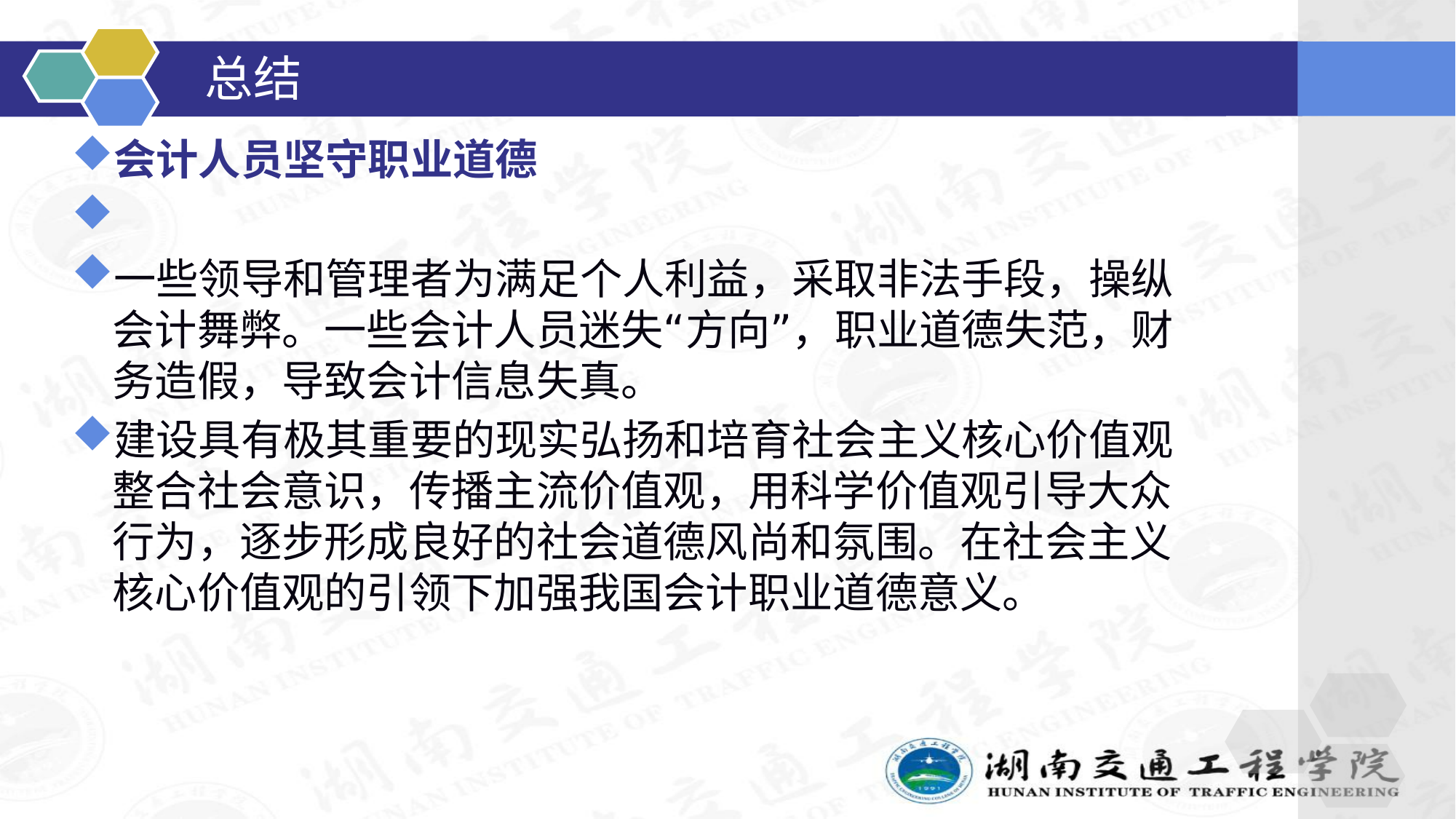

# 总结
会计人员坚守职业道德

一些领导和管理者为满足个人利益，采取非法手段，操纵会计舞弊。一些会计人员迷失“方向”，职业道德失范，财务造假，导致会计信息失真。
建设具有极其重要的现实弘扬和培育社会主义核心价值观整合社会意识，传播主流价值观，用科学价值观引导大众行为，逐步形成良好的社会道德风尚和氛围。在社会主义核心价值观的引领下加强我国会计职业道德意义。